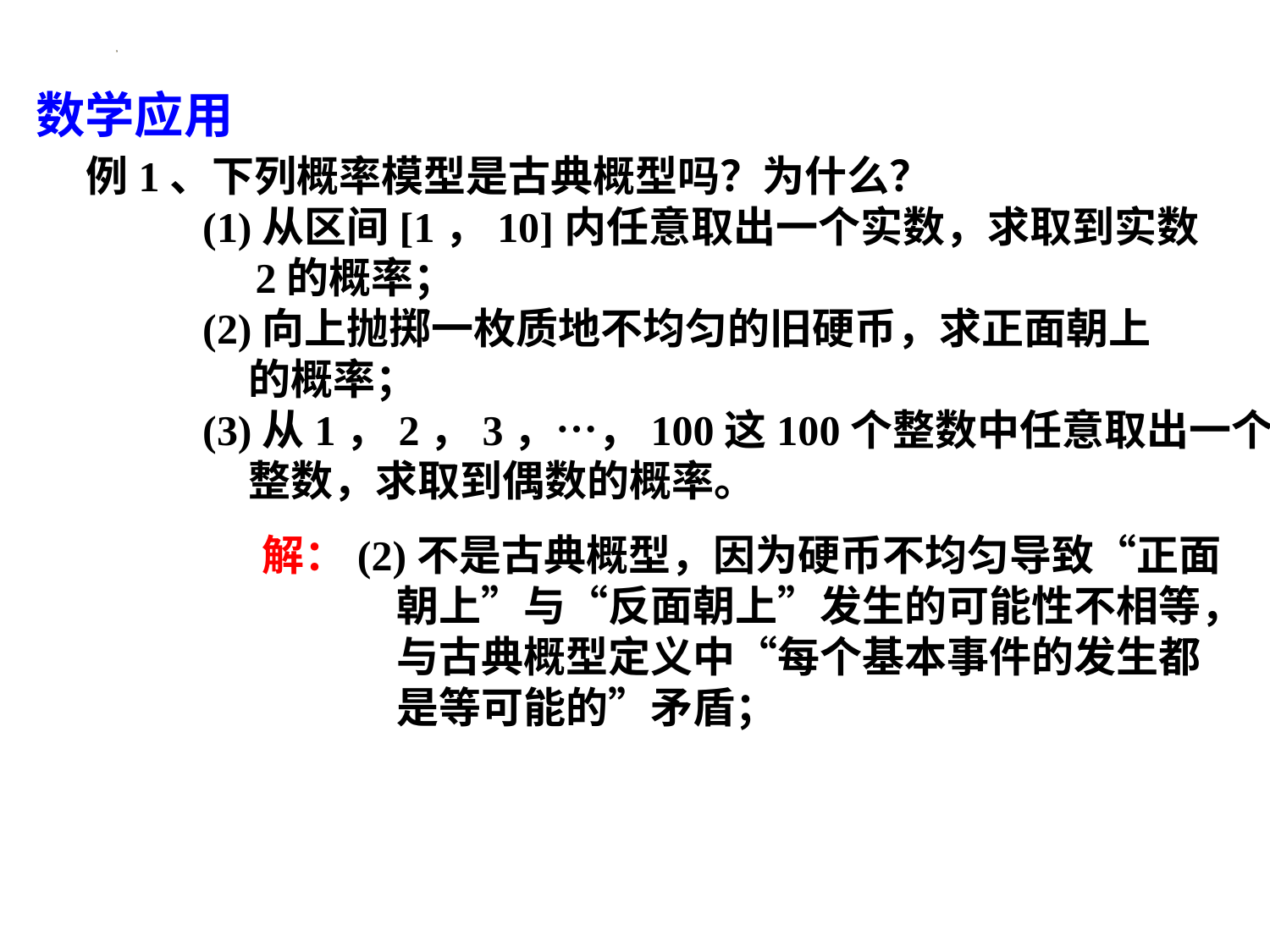

数学应用
例1、下列概率模型是古典概型吗？为什么？
           (1)从区间[1，10]内任意取出一个实数，求取到实数
                2的概率；
           (2)向上抛掷一枚质地不均匀的旧硬币，求正面朝上
                的概率；
           (3)从1，2，3，…，100这100个整数中任意取出一个
                整数，求取到偶数的概率。
解：(2)不是古典概型，因为硬币不均匀导致“正面
             朝上”与“反面朝上”发生的可能性不相等，
             与古典概型定义中“每个基本事件的发生都
             是等可能的”矛盾；